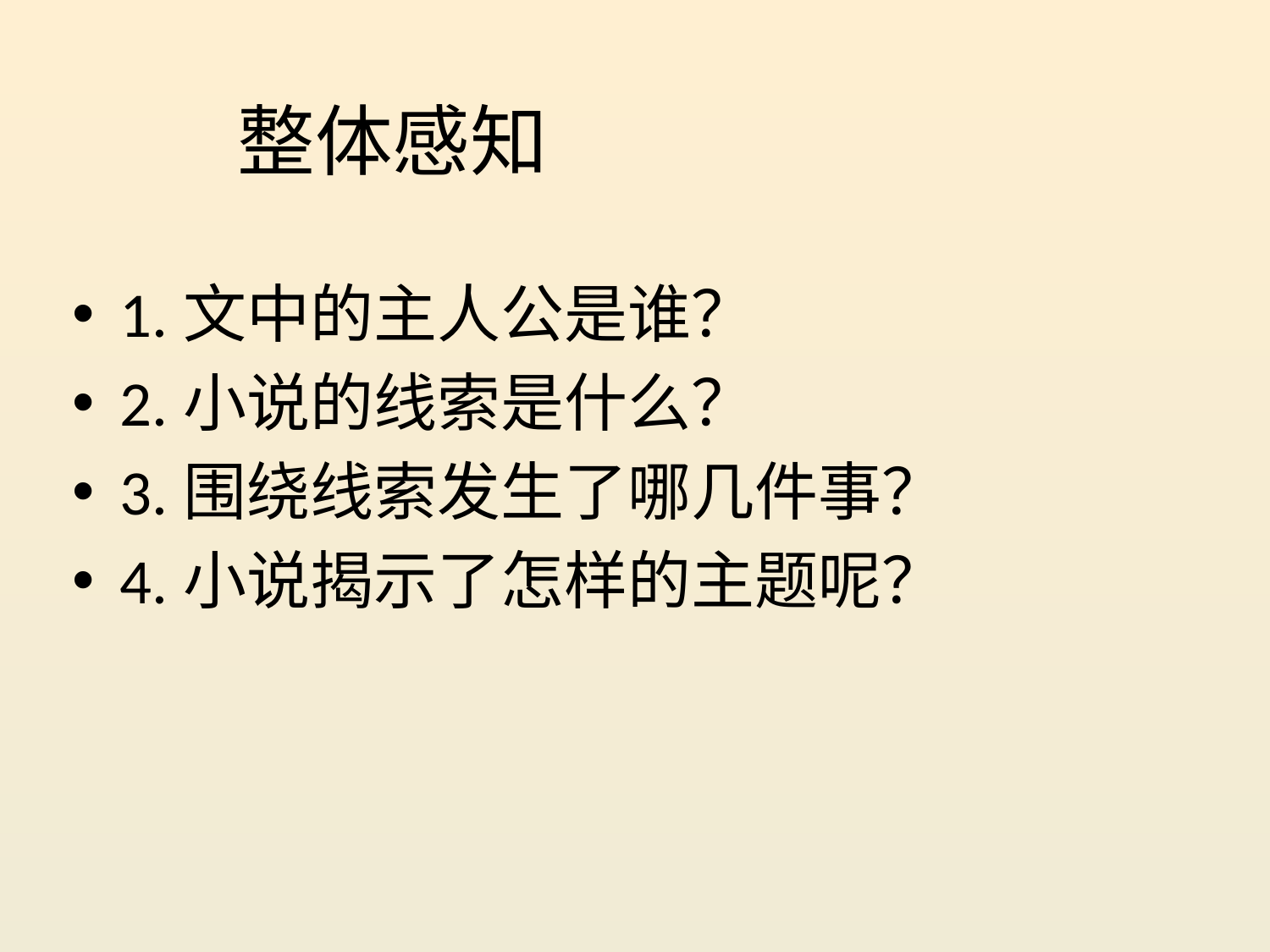

# 整体感知
1.文中的主人公是谁？
2.小说的线索是什么？
3.围绕线索发生了哪几件事？
4.小说揭示了怎样的主题呢？